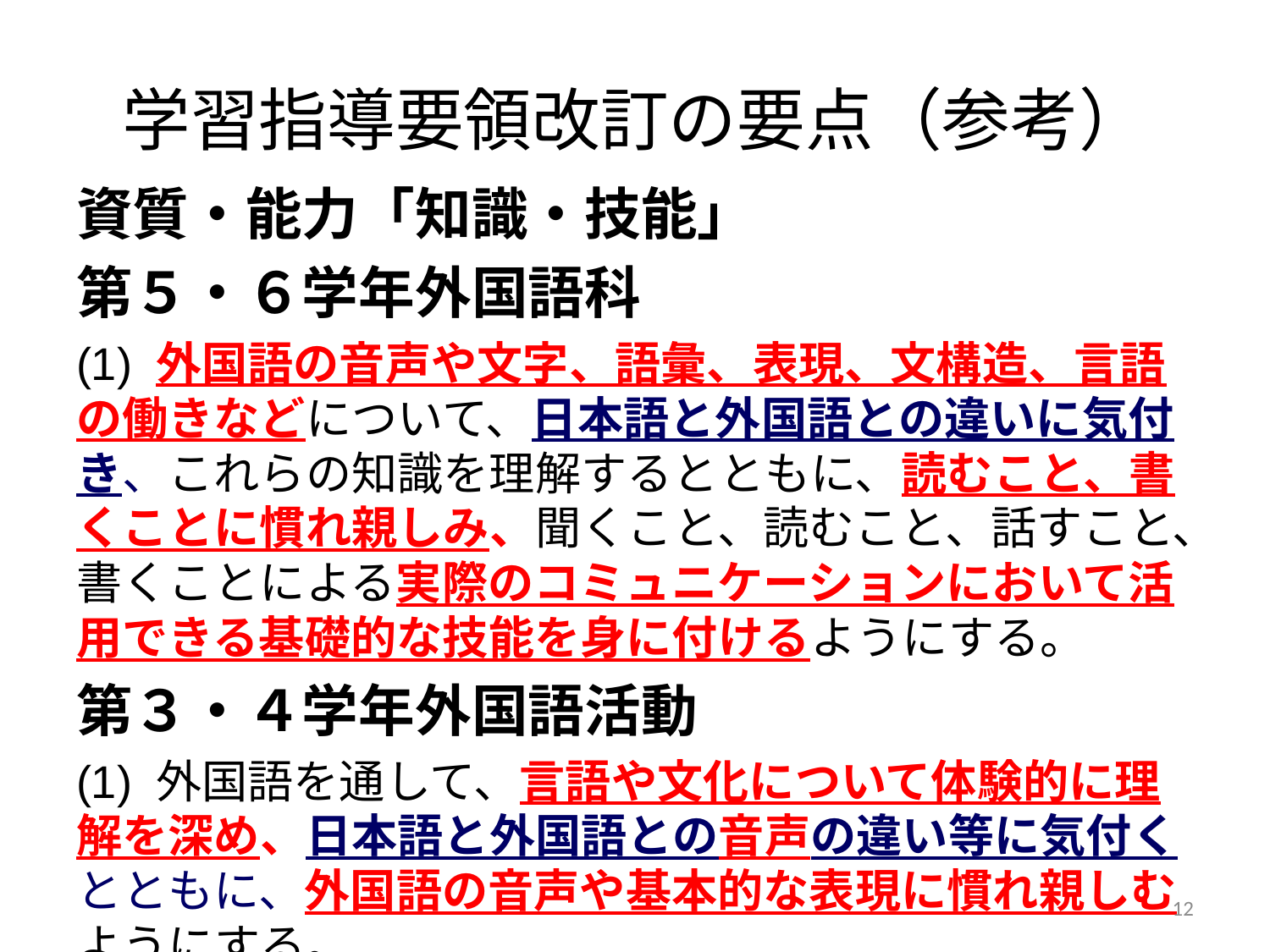

# 学習指導要領改訂の要点（参考）
資質・能力「知識・技能」
第５・６学年外国語科
(1) 外国語の音声や文字、語彙、表現、文構造、言語の働きなどについて、日本語と外国語との違いに気付き、これらの知識を理解するとともに、読むこと、書くことに慣れ親しみ、聞くこと、読むこと、話すこと、書くことによる実際のコミュニケーションにおいて活用できる基礎的な技能を身に付けるようにする。
第３・４学年外国語活動
(1) 外国語を通して、言語や文化について体験的に理解を深め、日本語と外国語との音声の違い等に気付くとともに、外国語の音声や基本的な表現に慣れ親しむようにする。
12